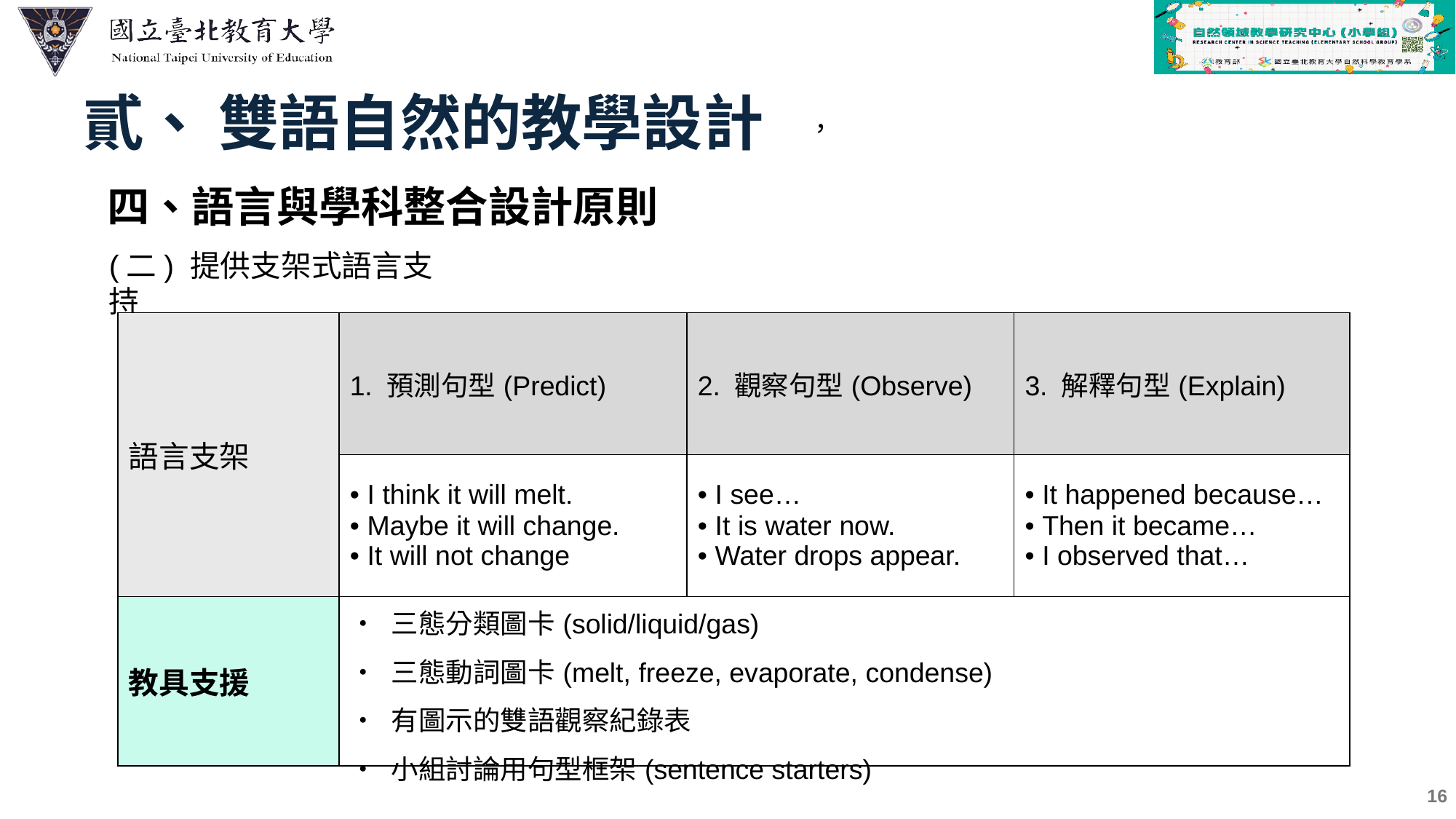

貳、 雙語自然的教學設計
，
四、語言與學科整合設計原則
(二) 提供支架式語言支持
| 語言支架 | 1. 預測句型(Predict) | 2. 觀察句型(Observe) | 3. 解釋句型(Explain) |
| --- | --- | --- | --- |
|  | • I think it will melt. • Maybe it will change. • It will not change | • I see… • It is water now. • Water drops appear. | • It happened because… • Then it became… • I observed that… |
| 教具支援 | • 三態分類圖卡(solid/liquid/gas) • 三態動詞圖卡(melt, freeze, evaporate, condense) • 有圖示的雙語觀察紀錄表 • 小組討論用句型框架(sentence starters) |  |  |
16